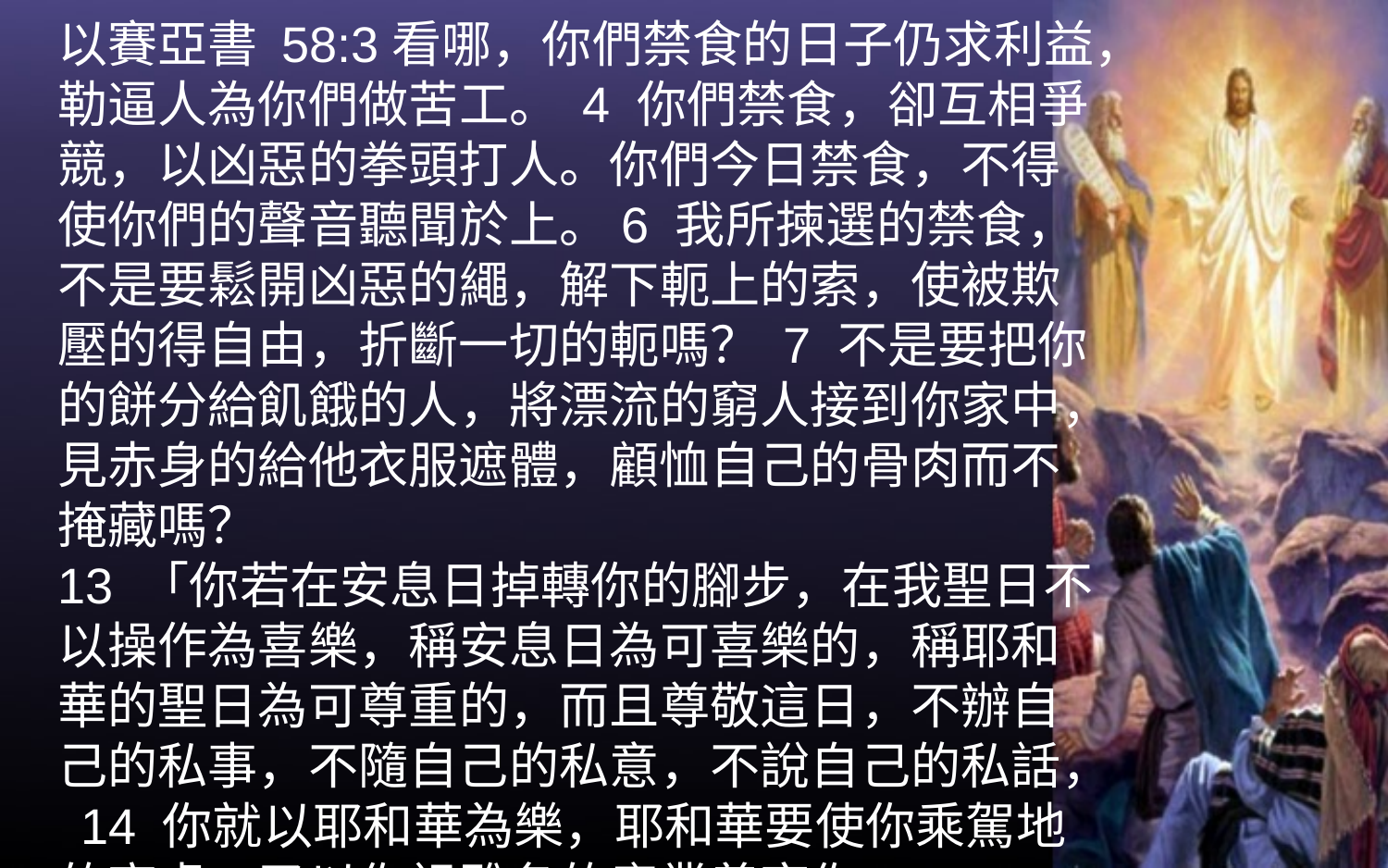

以賽亞書 58:3看哪，你們禁食的日子仍求利益，勒逼人為你們做苦工。 4 你們禁食，卻互相爭競，以凶惡的拳頭打人。你們今日禁食，不得使你們的聲音聽聞於上。6 我所揀選的禁食，不是要鬆開凶惡的繩，解下軛上的索，使被欺壓的得自由，折斷一切的軛嗎？ 7 不是要把你的餅分給飢餓的人，將漂流的窮人接到你家中，見赤身的給他衣服遮體，顧恤自己的骨肉而不掩藏嗎？
13 「你若在安息日掉轉你的腳步，在我聖日不以操作為喜樂，稱安息日為可喜樂的，稱耶和華的聖日為可尊重的，而且尊敬這日，不辦自己的私事，不隨自己的私意，不說自己的私話， 14 你就以耶和華為樂，耶和華要使你乘駕地的高處，又以你祖雅各的產業養育你。」